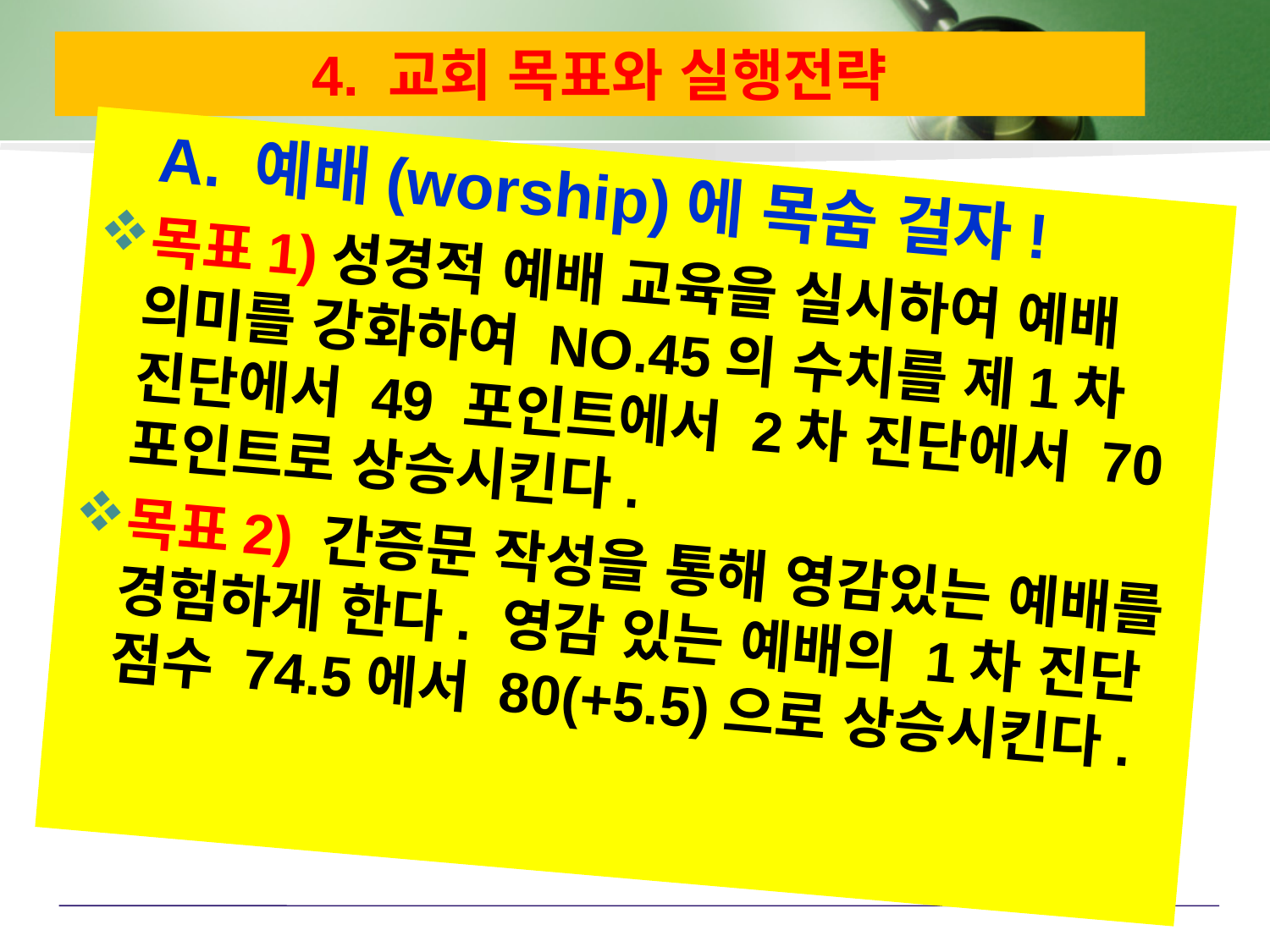

# 4. 교회 목표와 실행전략
   A. 예배(worship)에 목숨 걸자!
목표1)성경적 예배 교육을 실시하여 예배 의미를 강화하여 NO.45의 수치를 제1차 진단에서 49 포인트에서 2차 진단에서 70포인트로 상승시킨다.
목표2) 간증문 작성을 통해 영감있는 예배를 경험하게 한다. 영감 있는 예배의 1차 진단 점수 74.5에서 80(+5.5)으로 상승시킨다.